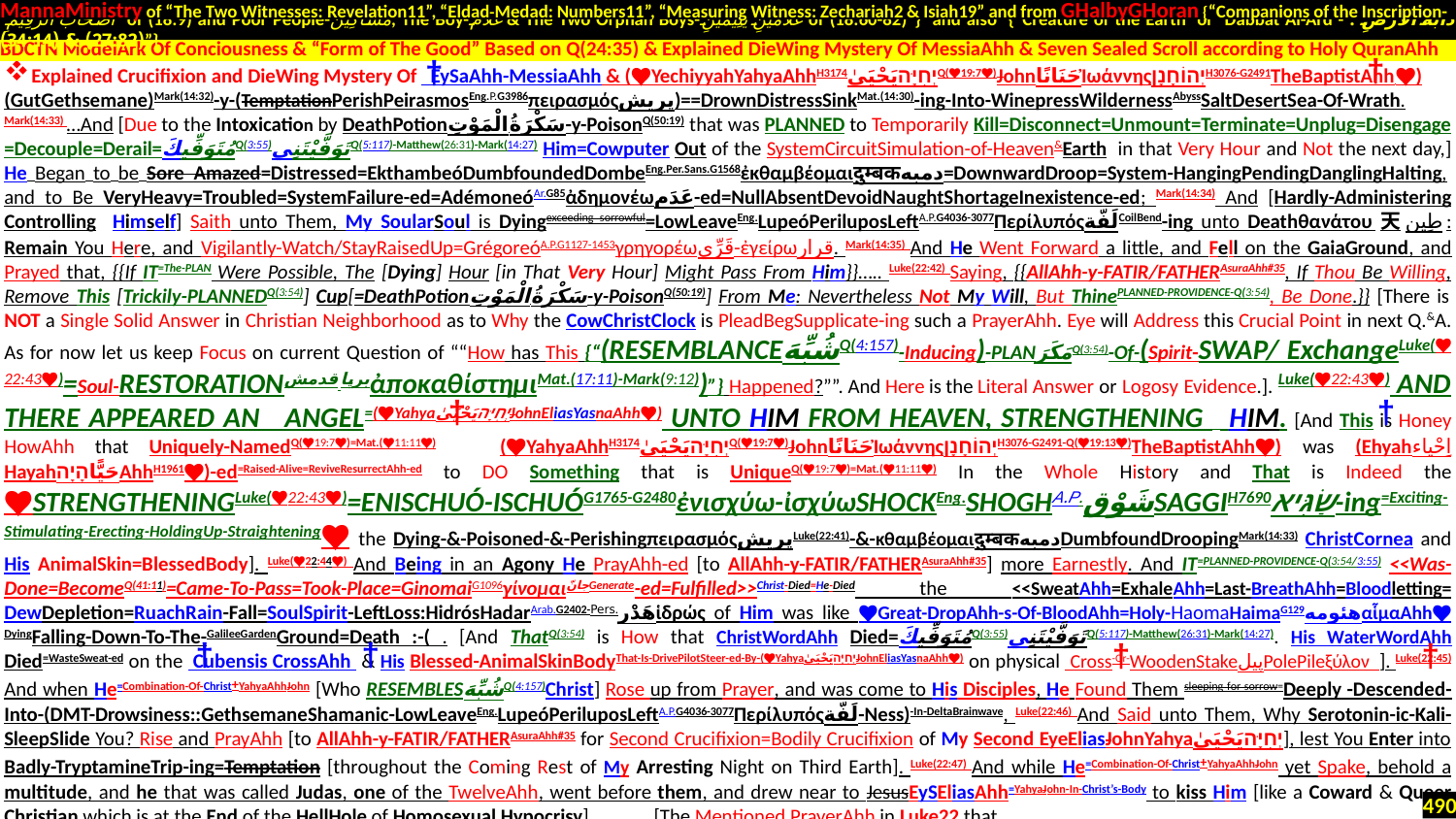

MannaMinistry of “The Two Witnesses: Revelation11”, “Eldad-Medad: Numbers11”, “Measuring Witness: Zechariah2 & Isiah19” and from GHalbyGHoran {“Companions of the Inscription-
 أَصْحَابَ الرَّقِيمِ  of (18:9) and Poor People-مَسَاكِينَ, The Boy-غُلَامُ & The Two Orphan Boys-غُلَامَيْنِ يَتِيمَيْنِ of (18:60-82)”}  and also  {“Creature of the Earth  or  Dabbat Al-Ard - دَابَّةُ الْأَرْضِ : (27:82) & (34:14)”}
.
Explained Crucifixion and DieWing Mystery Of   EySaAhh-MessiaAhh & (♥YechiyyahYahyaAhhH3174יְחִיָּהيَحْيَىٰQ(♥19:7♥)JohnحَنَانًاἸωάννηςיְהוֹחָנָןH3076-G2491TheBaptistAhh ♥)
(GutGethsemane)Mark(14:32)-y-(TemptationPerishPeirasmosEng.P.G3986πειρασμόςپریش)==DrownDistressSinkMat.(14:30)-ing-Into-WinepressWildernessAbyssSaltDesertSea-Of-Wrath. Mark(14:33) …And [Due to the Intoxication by DeathPotionسَكْرَةُ الْمَوْتِ-y-PoisonQ(50:19) that was PLANNED to Temporarily Kill=Disconnect=Unmount=Terminate=Unplug=Disengage =Decouple=Derail=مُتَوَفِّيكَQ(3:55)تَوَفَّيْتَنِيQ(5:117)-Matthew(26:31)-Mark(14:27) Him=Cowputer Out of the SystemCircuitSimulation-of-Heaven&Earth  in that Very Hour and Not the next day,] He Began to be Sore Amazed=Distressed=EkthambeóDumbfoundedDombeEng.Per.Sans.G1568ἐκθαμβέομαιदुम्बकدمبه=DownwardDroop=System-HangingPendingDanglingHalting, and to Be VeryHeavy=Troubled=SystemFailure-ed=AdémoneóAr.G85ἀδημονέωعَدَم-ed=NullAbsentDevoidNaughtShortageInexistence-ed; Mark(14:34) And [Hardly-Administering Controlling  Himself] Saith unto Them, My SoularSoul is Dyingexceeding sorrowful=LowLeaveEng.LupeóPeriluposLeftA.P.G4036-3077ΠερίλυπόςلَفّةCoilBend-ing unto Deathθανάτου天طِين: Remain You Here, and Vigilantly-Watch/StayRaisedUp=GrégoreóA.P.G1127-1453γρηγορέωقَرِّي-ἐγείρωقرار. Mark(14:35) And He Went Forward a little, and Fell on the GaiaGround, and Prayed that, {{If IT=The-PLAN Were Possible, The [Dying] Hour [in That Very Hour] Might Pass From Him}}….. Luke(22:42) Saying, {{AllAhh-y-FATIR/FATHERAsuraAhh#35, If Thou Be Willing, Remove This [Trickily-PLANNEDQ(3:54)] Cup[=DeathPotionسَكْرَةُ الْمَوْتِ-y-PoisonQ(50:19)] From Me: Nevertheless Not My Will, But ThinePLANNED-PROVIDENCE-Q(3:54), Be Done.}} [There is NOT a Single Solid Answer in Christian Neighborhood as to Why the CowChristClock is PleadBegSupplicate-ing such a PrayerAhh. Eye will Address this Crucial Point in next Q.&A. As for now let us keep Focus on current Question of ““How has This {“(RESEMBLANCEشُبِّهَQ(4:157)-Inducing)-PLANمَكَرَQ(3:54)-Of-(Spirit-SWAP/ ExchangeLuke(♥22:43♥)=Soul-RESTORATIONبرپا قدمشἀποκαθίστημιMat.(17:11)-Mark(9:12))”} Happened?””. And Here is the Literal Answer or Logosy Evidence.]. Luke(♥22:43♥) AND THERE APPEARED AN   ANGEL=(♥YahyaיְחִיָּהيَحْيَىٰJohnEliasYasnaAhh♥) UNTO HIM FROM HEAVEN, STRENGTHENING   HIM. [And This is Honey HowAhh that Uniquely-NamedQ(♥19:7♥)=Mat.(♥11:11♥)   (♥YahyaAhhH3174יְחִיָּהيَحْيَىٰQ(♥19:7♥)JohnحَنَانًاἸωάννηςיְהוֹחָנָןH3076-G2491-Q(♥19:13♥)TheBaptistAhh♥) was (EhyahاِحْياءHayahحَيًّاהָיָהAhhH1961♥)-ed=Raised-Alive=ReviveResurrectAhh-ed to DO Something that is UniqueQ(♥19:7♥)=Mat.(♥11:11♥) In the Whole History and That is Indeed the ♥STRENGTHENINGLuke(♥22:43♥)=ENISCHUÓ-ISCHUÓG1765-G2480ἐνισχύω-ἰσχύωSHOCKEng.SHOGHA.P.شَوْقSAGGIH7690שַׂגִּיא-ing=Exciting-Stimulating-Erecting-HoldingUp-Straightening♥ the Dying-&-Poisoned-&-PerishingπειρασμόςپریشLuke(22:41)-&-κθαμβέομαιदुम्बकدمبهDumbfoundDroopingMark(14:33) ChristCornea and His AnimalSkin=BlessedBody]. Luke(♥22:44♥) And Being in an Agony He PrayAhh-ed [to AllAhh-y-FATIR/FATHERAsuraAhh#35] more Earnestly. And IT=PLANNED-PROVIDENCE-Q(3:54/3:55) <<Was-Done=BecomeQ(41:11)=Came-To-Pass=Took-Place=GinomaiG1096γίνομαιجانّGenerate-ed=Fulfilled>>Christ-Died=He-Died the <<SweatAhh=ExhaleAhh=Last-BreathAhh=Bloodletting= DewDepletion=RuachRain-Fall=SoulSpirit-LeftLoss:HidrósHadarArab.G2402-Pers.هَدْرἱδρώς of Him was like ♥Great-DropAhh-s-Of-BloodAhh=Holy-HaomaHaimaG129هئومهαἷμαAhh♥ DyingFalling-Down-To-The-GalileeGardenGround=Death :-( . [And ThatQ(3:54) is How that ChristWordAhh Died=مُتَوَفِّيكَQ(3:55)تَوَفَّيْتَنِيQ(5:117)-Matthew(26:31)-Mark(14:27). His WaterWordAhh Died=WasteSweat-ed on the  Cubensis CrossAhh  & His Blessed-AnimalSkinBodyThat-Is-DrivePilotSteer-ed-By-(♥YahyaיְחִיָּהيَحْيَىٰJohnEliasYasnaAhh♥) on physical  Cross-Or-WoodenStakeپیلPolePileξύλον  ]. Luke(22:45) And when He=Combination-Of-Christ+YahyaAhhJohn [Who RESEMBLESشُبِّهَQ(4:157)Christ] Rose up from Prayer, and was come to His Disciples, He Found Them sleeping for sorrow=Deeply -Descended-Into-(DMT-Drowsiness::GethsemaneShamanic-LowLeaveEng.LupeóPeriluposLeftA.P.G4036-3077Περίλυπόςلَفّة-Ness)-In-DeltaBrainwave, Luke(22:46) And Said unto Them, Why Serotonin-ic-Kali-SleepSlide You? Rise and PrayAhh [to AllAhh-y-FATIR/FATHERAsuraAhh#35 for Second Crucifixion=Bodily Crucifixion of My Second EyeEliasJohnYahyaיְחִיָּהيَحْيَىٰ], lest You Enter into Badly-TryptamineTrip-ing=Temptation [throughout the Coming Rest of My Arresting Night on Third Earth]. Luke(22:47) And while He=Combination-Of-Christ+YahyaAhhJohn yet Spake, behold a multitude, and he that was called Judas, one of the TwelveAhh, went before them, and drew near to JesusEySEliasAhh=YahyaJohn-In-Christ’s-Body to kiss Him [like a Coward & Queer Christian which is at the End of the HellHole of Homosexual Hypocrisy]…………. [The Mentioned PrayerAhh in Luke22 that
BDCTN ModelArk Of Conciousness & “Form of The Good” Based on Q(24:35) & Explained DieWing Mystery Of MessiaAhh & Seven Sealed Scroll according to Holy QuranAhh
†
†
†
†
†
†
†
†
490